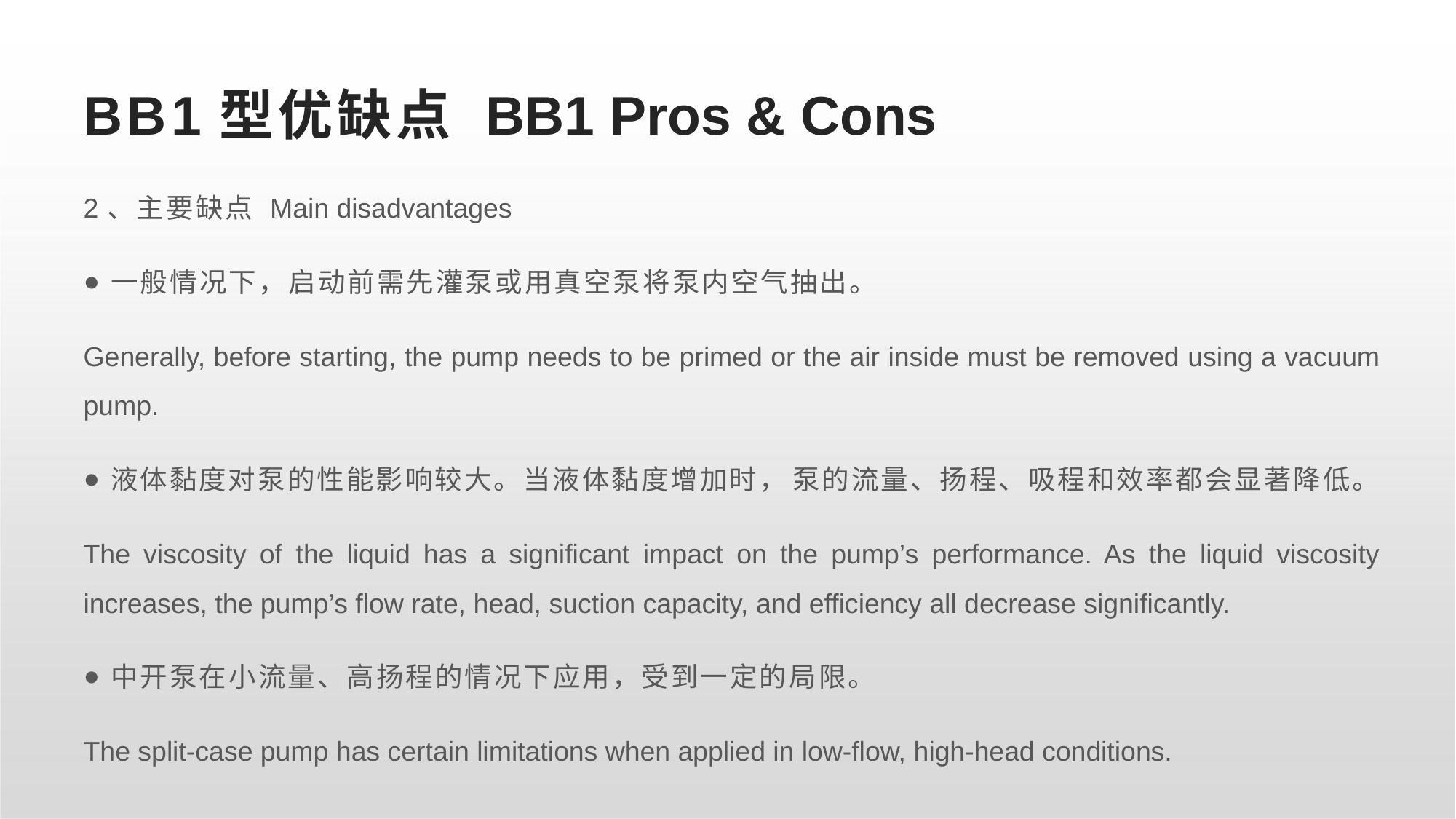

# BB1型优缺点 BB1 Pros & Cons
2、主要缺点 Main disadvantages
一般情况下，启动前需先灌泵或用真空泵将泵内空气抽出。
Generally, before starting, the pump needs to be primed or the air inside must be removed using a vacuum pump.
液体黏度对泵的性能影响较大。当液体黏度增加时， 泵的流量、扬程、吸程和效率都会显著降低。
The viscosity of the liquid has a significant impact on the pump’s performance. As the liquid viscosity increases, the pump’s flow rate, head, suction capacity, and efficiency all decrease significantly.
中开泵在小流量、高扬程的情况下应用，受到一定的局限。
The split-case pump has certain limitations when applied in low-flow, high-head conditions.